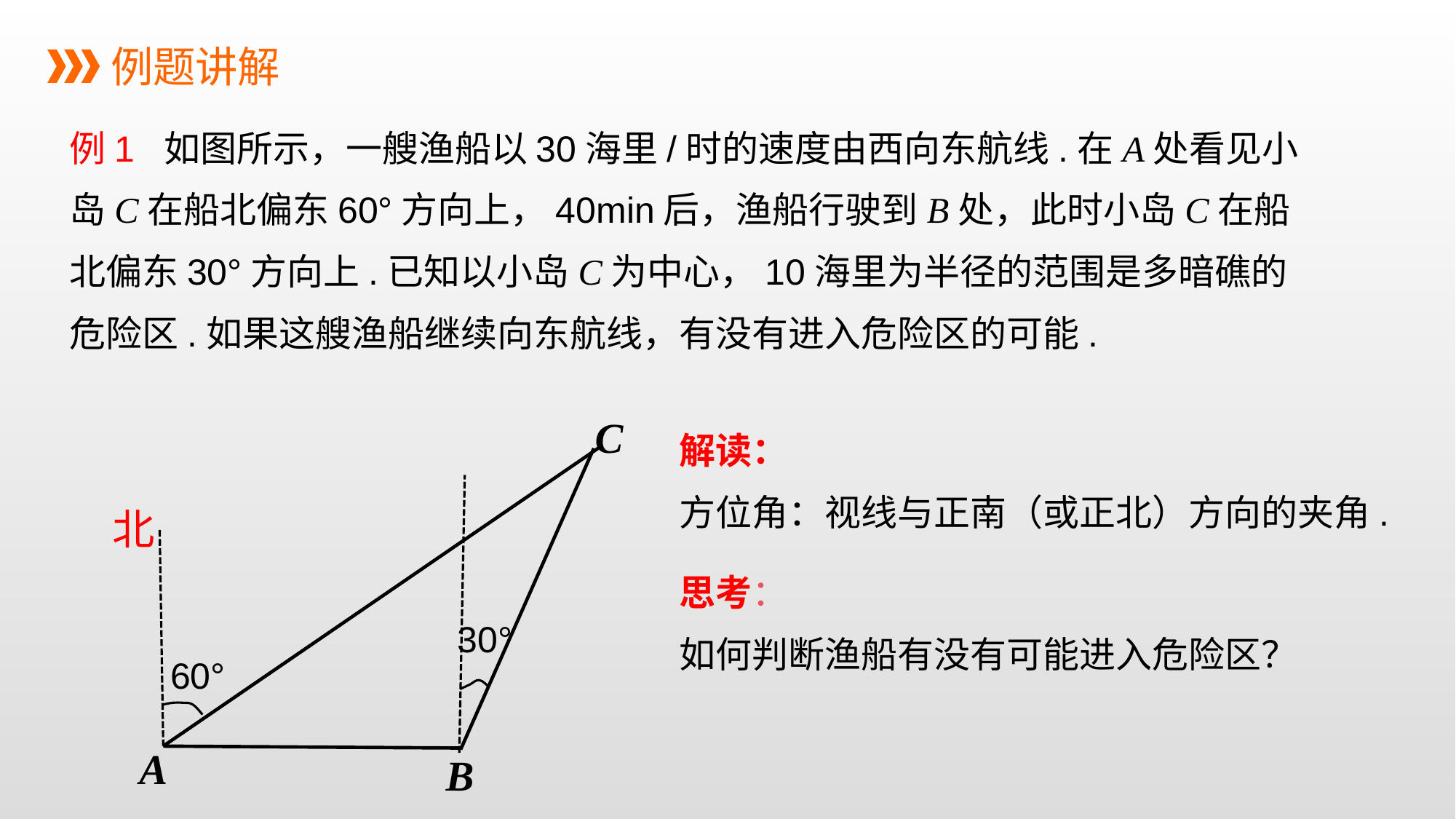

例题讲解

例1  如图所示，一艘渔船以30海里/时的速度由西向东航线.在A处看见小岛C在船北偏东60°方向上，40min后，渔船行驶到B处，此时小岛C在船北偏东30°方向上.已知以小岛C为中心，10海里为半径的范围是多暗礁的危险区.如果这艘渔船继续向东航线，有没有进入危险区的可能.
解读：
方位角：视线与正南（或正北）方向的夹角.
C
北
30°
60°
A
B

思考：
如何判断渔船有没有可能进入危险区？